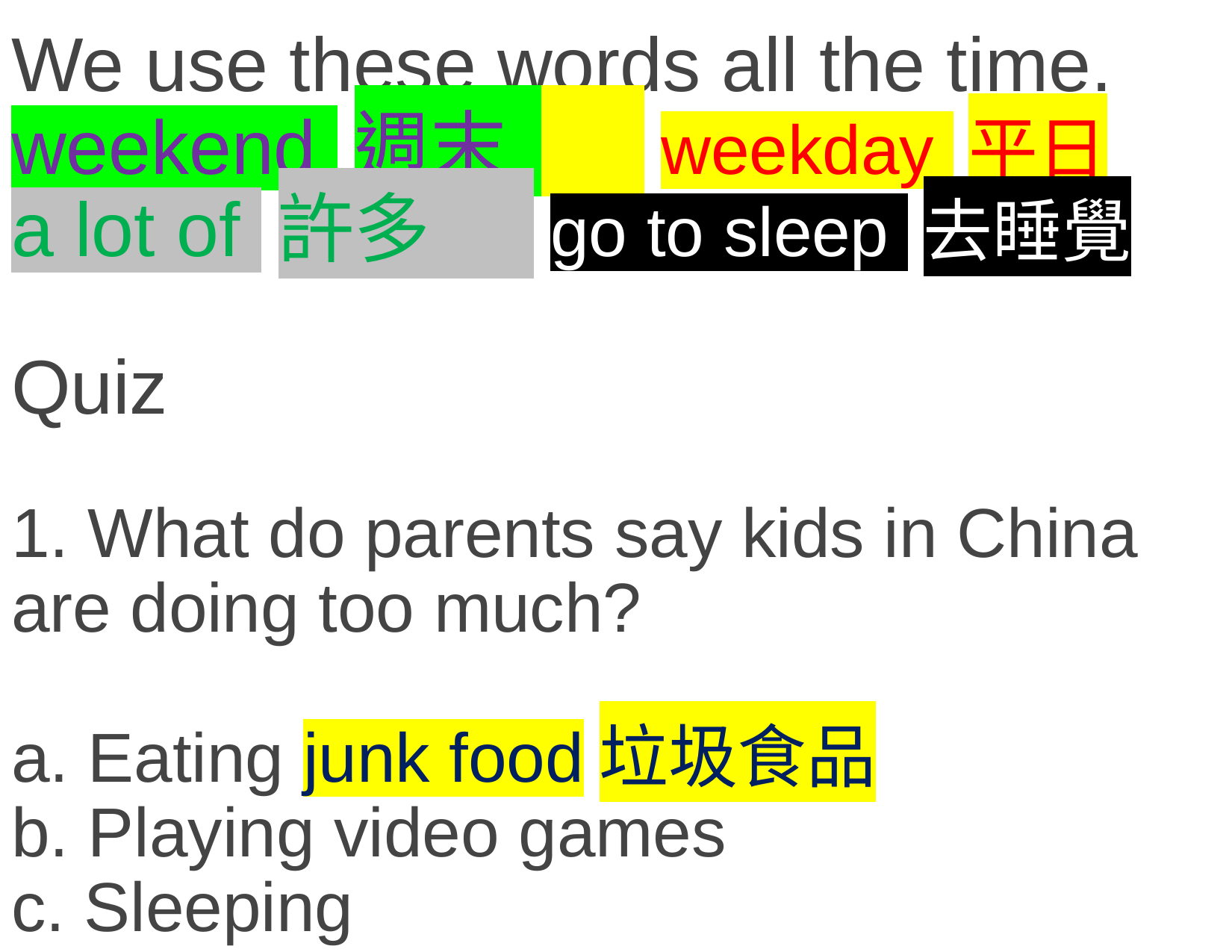

# We use these words all the time. weekend 週末        weekday 平日 a lot of 許多      go to sleep 去睡覺 Quiz 1. What do parents say kids in China are doing too much? a. Eating junk food垃圾食品 b. Playing video games c. Sleeping